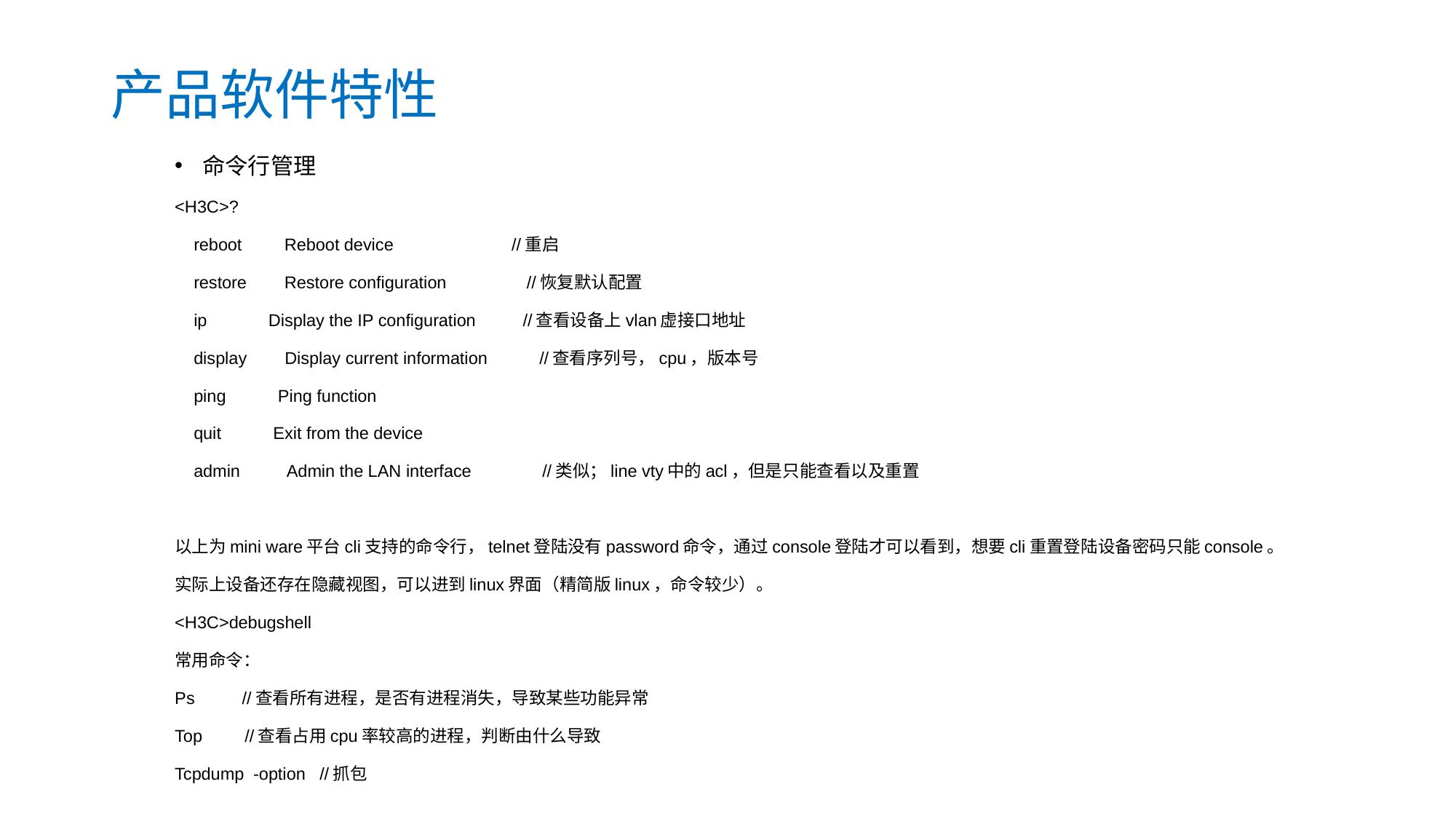

产品软件特性
命令行管理
<H3C>?
    reboot         Reboot device                         //重启
    restore        Restore configuration                 //恢复默认配置
    ip             Display the IP configuration          //查看设备上vlan虚接口地址
    display        Display current information           //查看序列号，cpu，版本号
    ping           Ping function
    quit           Exit from the device
    admin          Admin the LAN interface               //类似；line vty中的acl，但是只能查看以及重置

以上为mini ware平台cli支持的命令行，telnet登陆没有password命令，通过console登陆才可以看到，想要cli重置登陆设备密码只能console。
实际上设备还存在隐藏视图，可以进到linux界面（精简版linux，命令较少）。
<H3C>debugshell
常用命令：
Ps          //查看所有进程，是否有进程消失，导致某些功能异常
Top         //查看占用cpu率较高的进程，判断由什么导致
Tcpdump  -option   //抓包